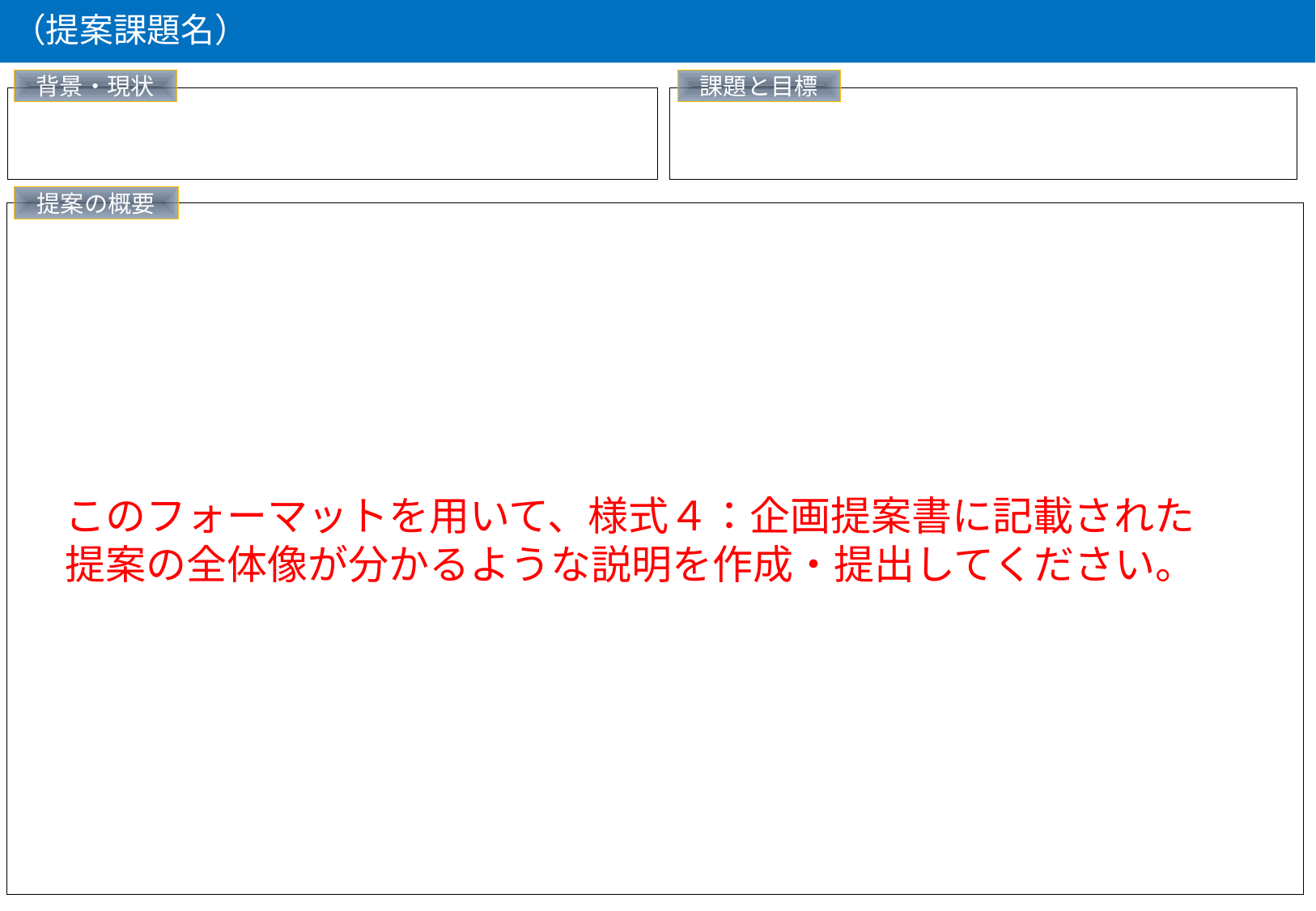

# （提案課題名）
（提案課題名）
背景・現状
課題と目標

提案の概要

このフォーマットを用いて、様式４：企画提案書に記載された
提案の全体像が分かるような説明を作成・提出してください。